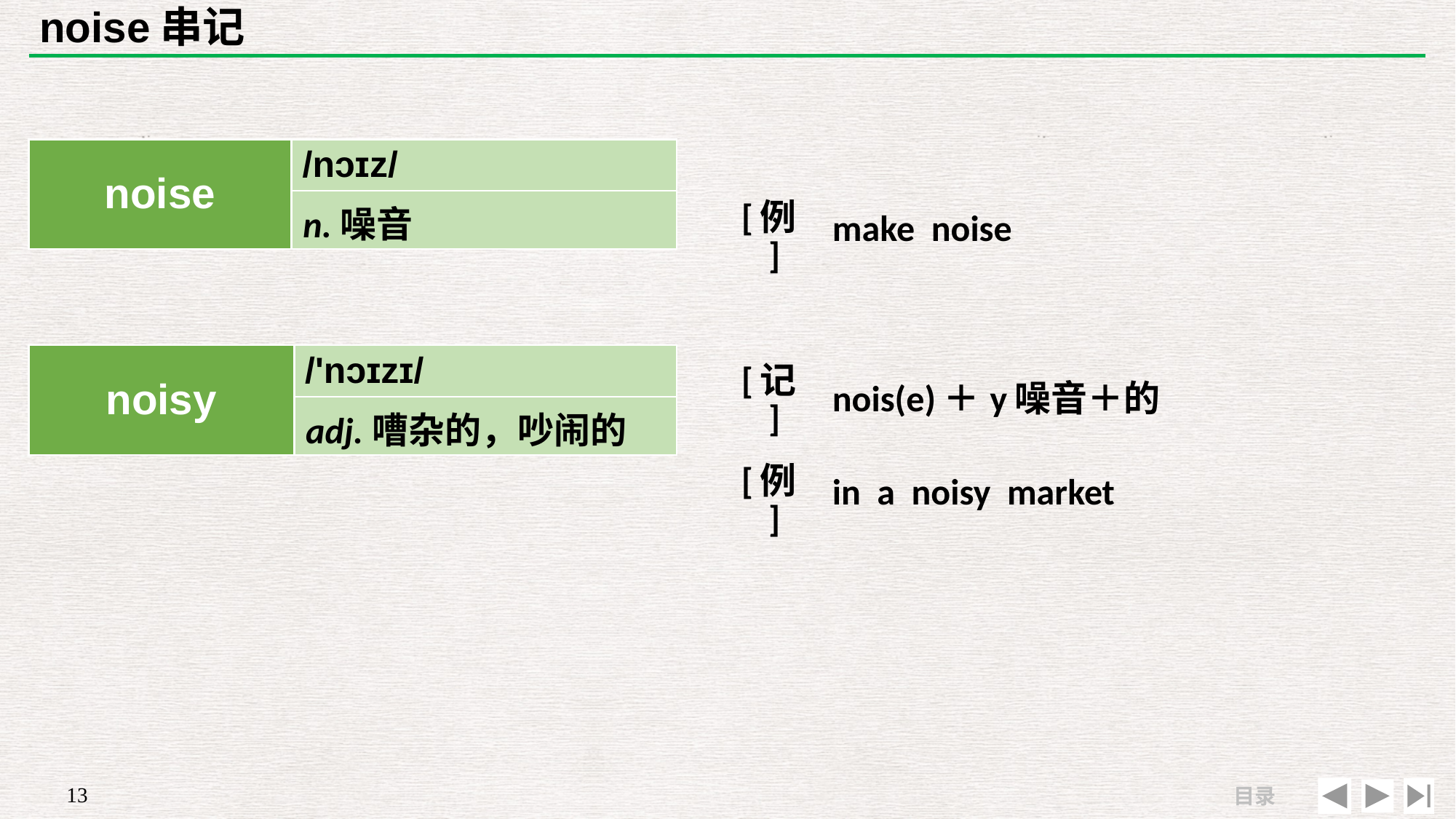

# noise串记

|  |  |
| --- | --- |
| [例] | make noise |
| noise | /nɔɪz/ |
| --- | --- |
|  |  |
n.噪音
| noisy | /'nɔɪzɪ/ |
| --- | --- |
|  |  |
| [记] | nois(e)＋y噪音＋的 |
| --- | --- |
| [例] | in a noisy market |
adj.嘈杂的，吵闹的